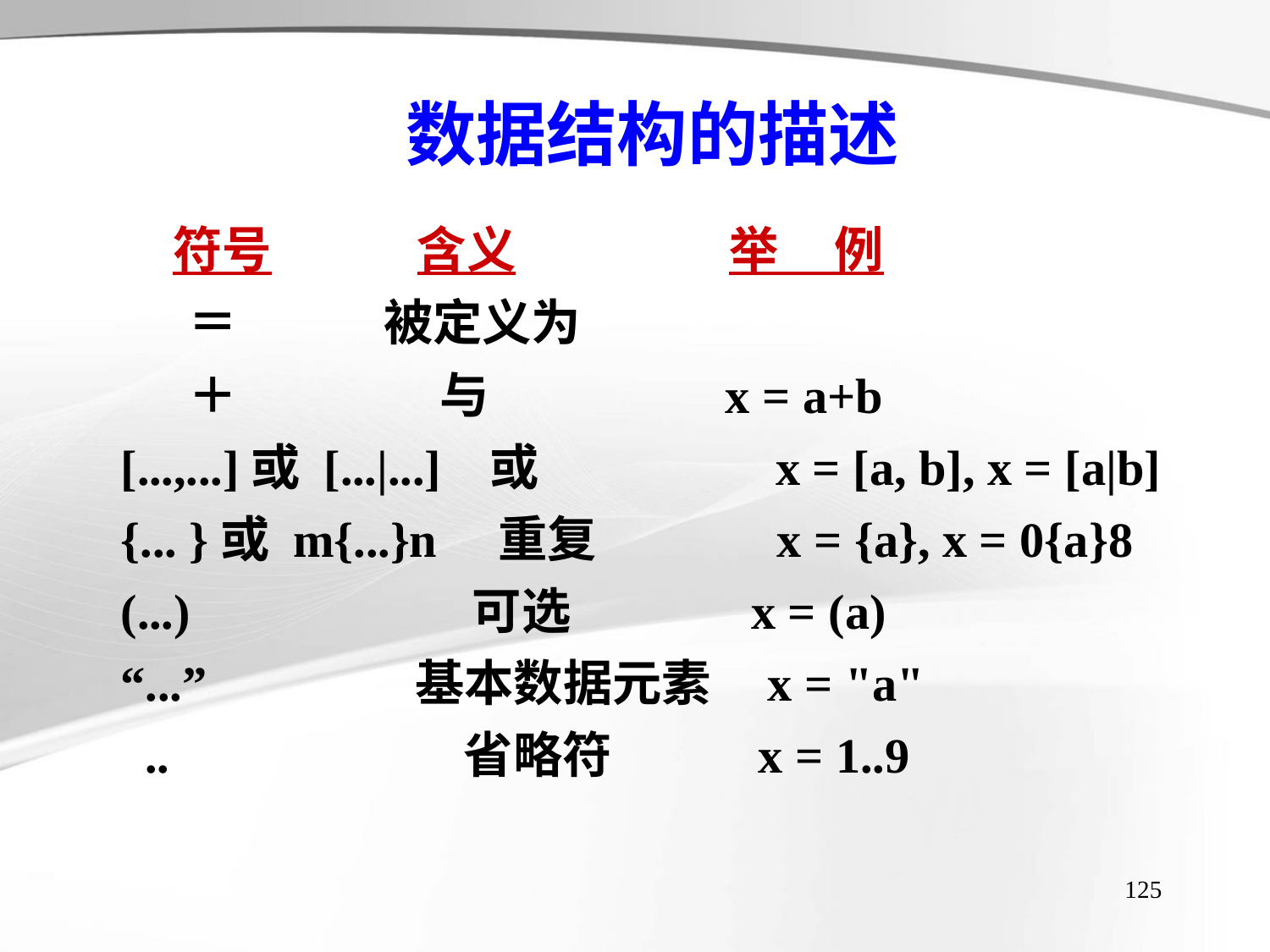

数据结构的描述
   符号             含义                   举     例
     ＝             被定义为
     ＋                  与                    x = a+b
[...,...]或 [...|...]   或                    x = [a, b], x = [a|b]
{... }或 m{...}n    重复               x = {a}, x = 0{a}8
(...)                      可选               x = (a)
“...”                基本数据元素    x = "a"
  ..                       省略符            x = 1..9
125